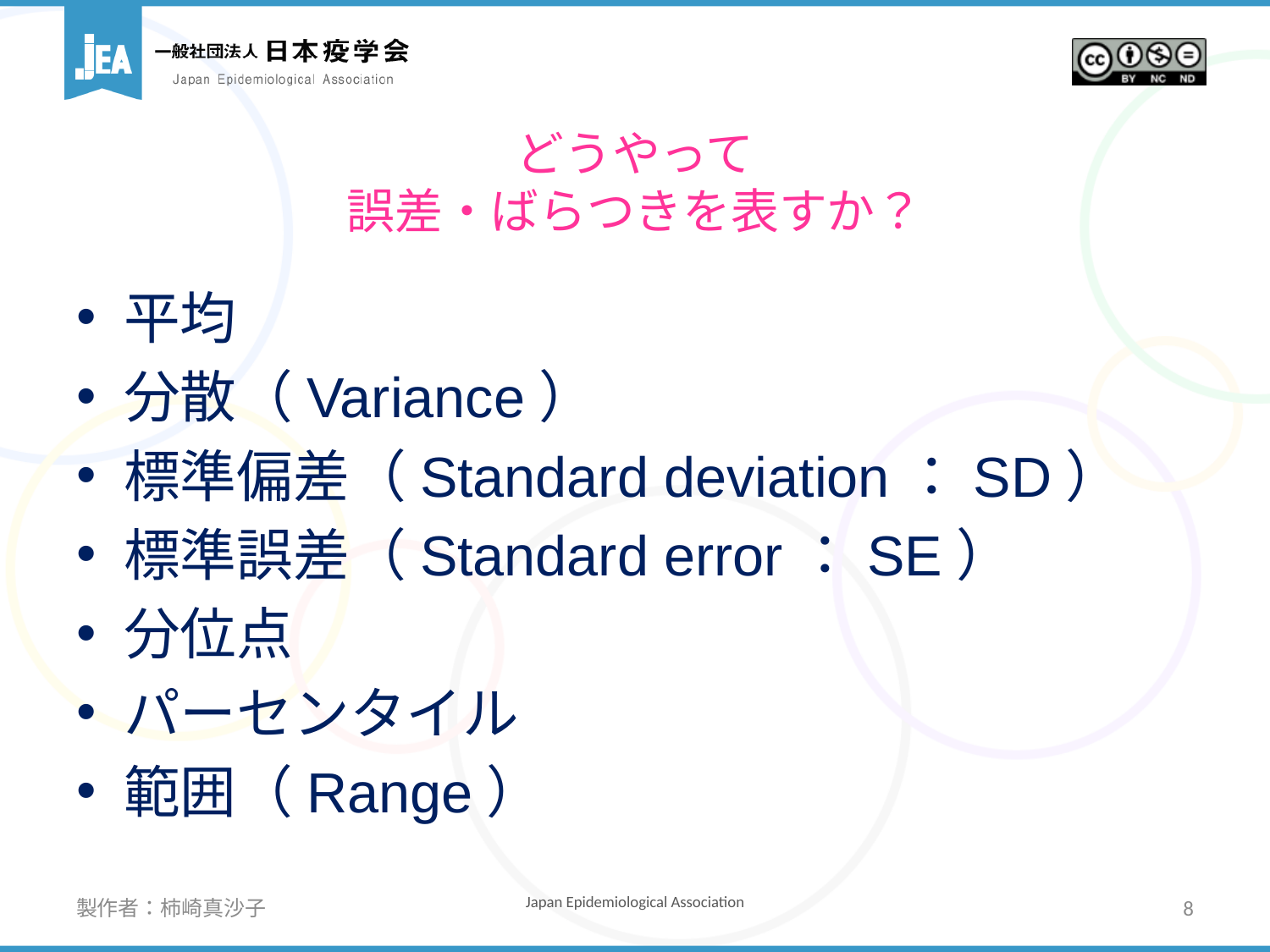

# どうやって 誤差・ばらつきを表すか？
平均
分散（Variance）
標準偏差（Standard deviation：SD）
標準誤差（Standard error：SE）
分位点
パーセンタイル
範囲（Range）
製作者：柿崎真沙子
8